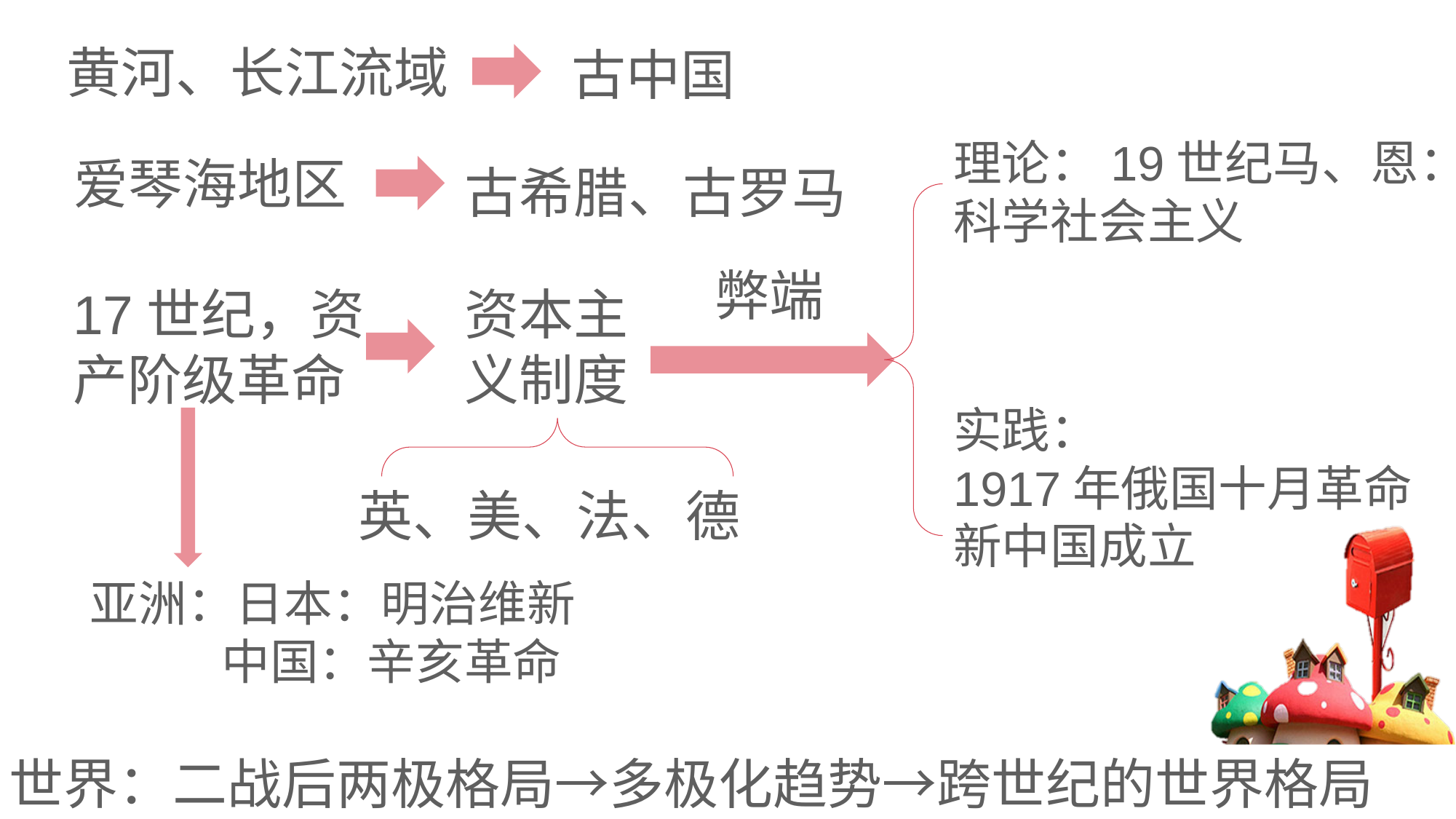

黄河、长江流域
古中国

理论：19世纪马、恩：
科学社会主义
爱琴海地区
古希腊、古罗马

弊端

17世纪，资产阶级革命
资本主义制度

实践：
1917年俄国十月革命
新中国成立

英、美、法、德
亚洲：日本：明治维新
           中国：辛亥革命
世界：二战后两极格局→多极化趋势→跨世纪的世界格局
14